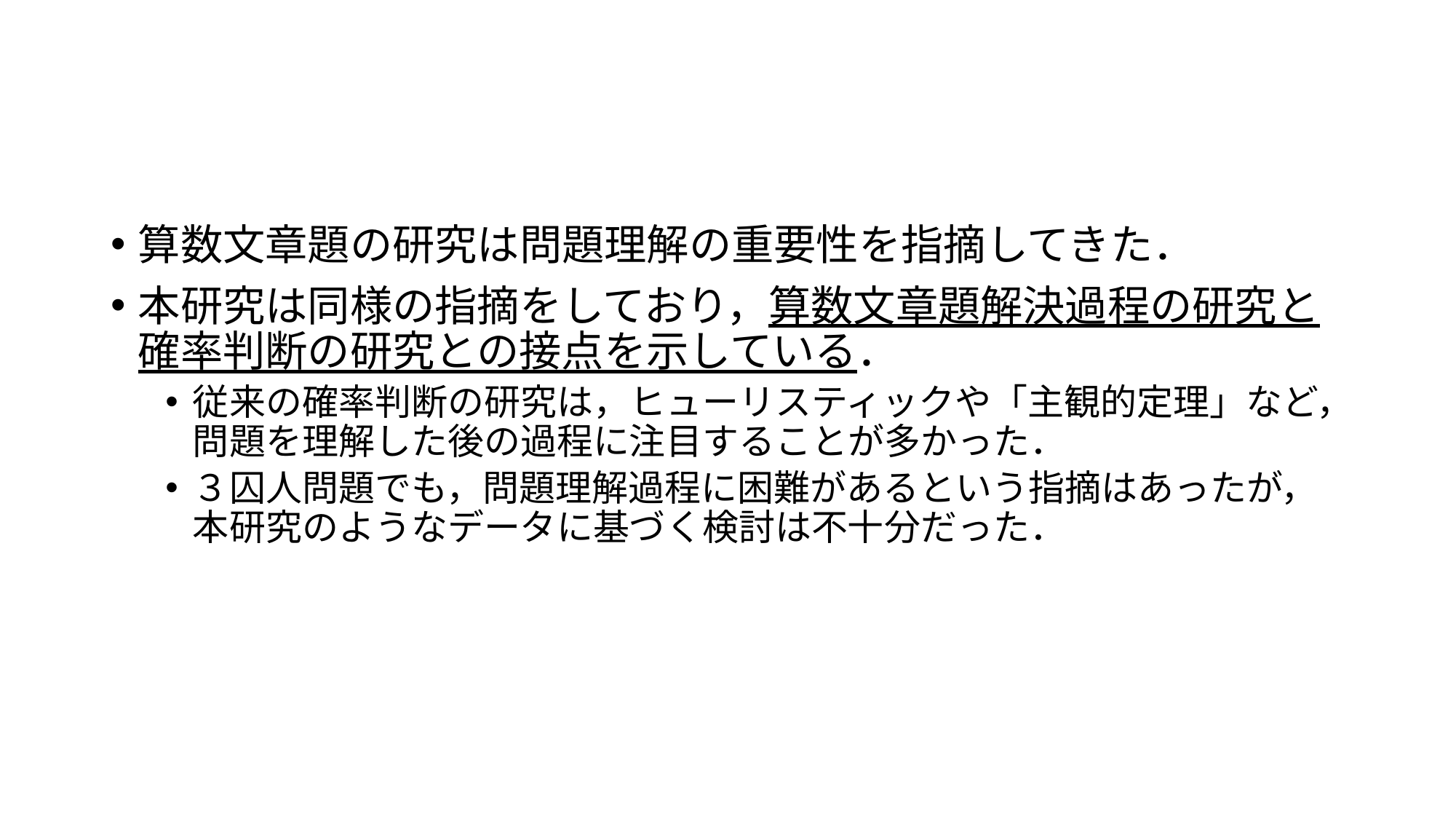

#
算数文章題の研究は問題理解の重要性を指摘してきた．
本研究は同様の指摘をしており，算数文章題解決過程の研究と確率判断の研究との接点を示している．
従来の確率判断の研究は，ヒューリスティックや「主観的定理」など，問題を理解した後の過程に注目することが多かった．
３囚人問題でも，問題理解過程に困難があるという指摘はあったが，本研究のようなデータに基づく検討は不十分だった．